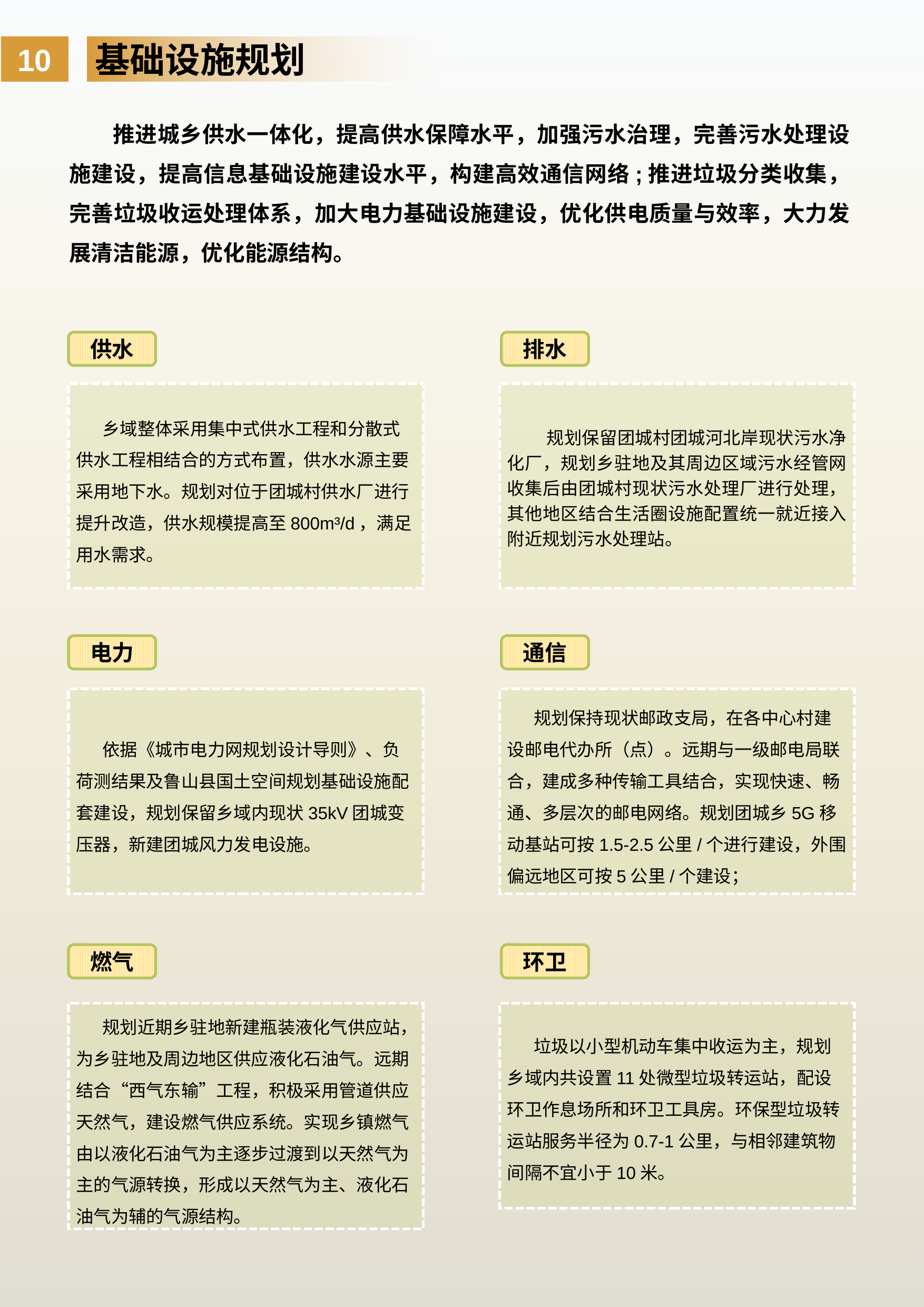

10
基础设施规划
推进城乡供水一体化，提高供水保障水平，加强污水治理，完善污水处理设施建设，提高信息基础设施建设水平，构建高效通信网络;推进垃圾分类收集，完善垃圾收运处理体系，加大电力基础设施建设，优化供电质量与效率，大力发展清洁能源，优化能源结构。
供水
排水
乡域整体采用集中式供水工程和分散式供水工程相结合的方式布置，供水水源主要采用地下水。规划对位于团城村供水厂进行提升改造，供水规模提高至800m³/d，满足用水需求。
规划保留团城村团城河北岸现状污水净化厂，规划乡驻地及其周边区域污水经管网收集后由团城村现状污水处理厂进行处理，其他地区结合生活圈设施配置统一就近接入附近规划污水处理站。
电力
通信
依据《城市电力网规划设计导则》、负荷测结果及鲁山县国土空间规划基础设施配套建设，规划保留乡域内现状35kV团城变压器，新建团城风力发电设施。
规划保持现状邮政支局，在各中心村建设邮电代办所（点）。远期与一级邮电局联合，建成多种传输工具结合，实现快速、畅通、多层次的邮电网络。规划团城乡5G移动基站可按1.5-2.5公里/个进行建设，外围偏远地区可按5公里/个建设；
燃气
环卫
规划近期乡驻地新建瓶装液化气供应站，为乡驻地及周边地区供应液化石油气。远期结合“西气东输”工程，积极采用管道供应天然气，建设燃气供应系统。实现乡镇燃气由以液化石油气为主逐步过渡到以天然气为主的气源转换，形成以天然气为主、液化石油气为辅的气源结构。

垃圾以小型机动车集中收运为主，规划乡域内共设置11处微型垃圾转运站，配设环卫作息场所和环卫工具房。环保型垃圾转运站服务半径为0.7-1公里，与相邻建筑物间隔不宜小于10米。